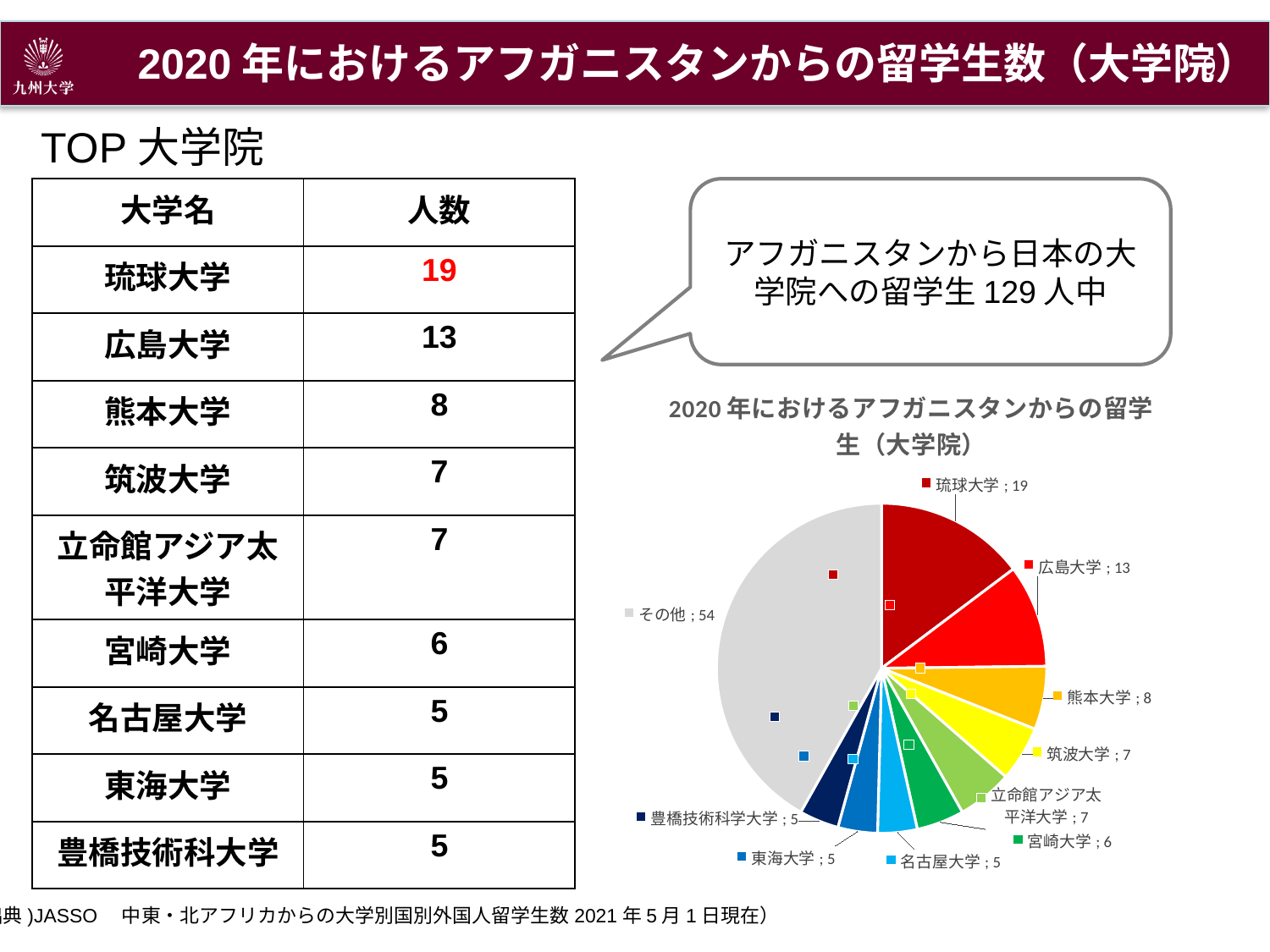

2020年におけるアフガニスタンからの留学生数（大学院）
9
TOP大学院
| 大学名 | 人数 |
| --- | --- |
| 琉球大学 | 19 |
| 広島大学 | 13 |
| 熊本大学 | 8 |
| 筑波大学 | 7 |
| 立命館アジア太平洋大学 | 7 |
| 宮崎大学 | 6 |
| 名古屋大学 | 5 |
| 東海大学 | 5 |
| 豊橋技術科大学 | 5 |
アフガニスタンから日本の大学院への留学生129人中

### Chart: 2020年におけるアフガニスタンからの留学生（大学院）

| Category |  |
|---|---|
| 琉球大学 | 19.0 |
| 広島大学 | 13.0 |
| 熊本大学 | 8.0 |
| 筑波大学 | 7.0 |
| 立命館アジア太平洋大学 | 7.0 |
| 宮崎大学 | 6.0 |
| 名古屋大学 | 5.0 |
| 東海大学 | 5.0 |
| 豊橋技術科学大学 | 5.0 |
| その他 | 54.0 |
(出典)JASSO　中東・北アフリカからの大学別国別外国人留学生数2021年5月1日現在）